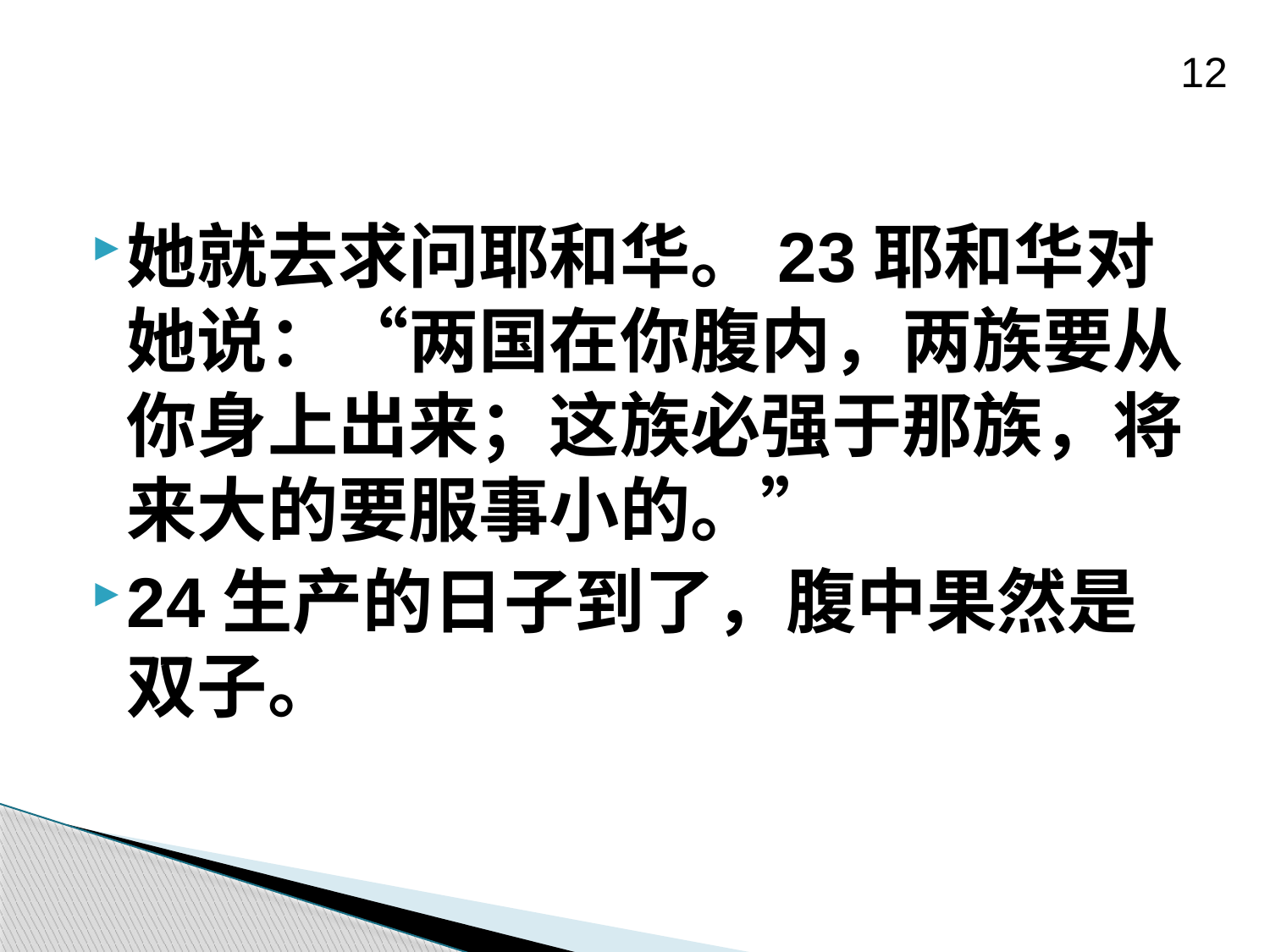

12
#
她就去求问耶和华。23耶和华对她说：“两国在你腹内，两族要从你身上出来；这族必强于那族，将来大的要服事小的。”
24生产的日子到了，腹中果然是双子。